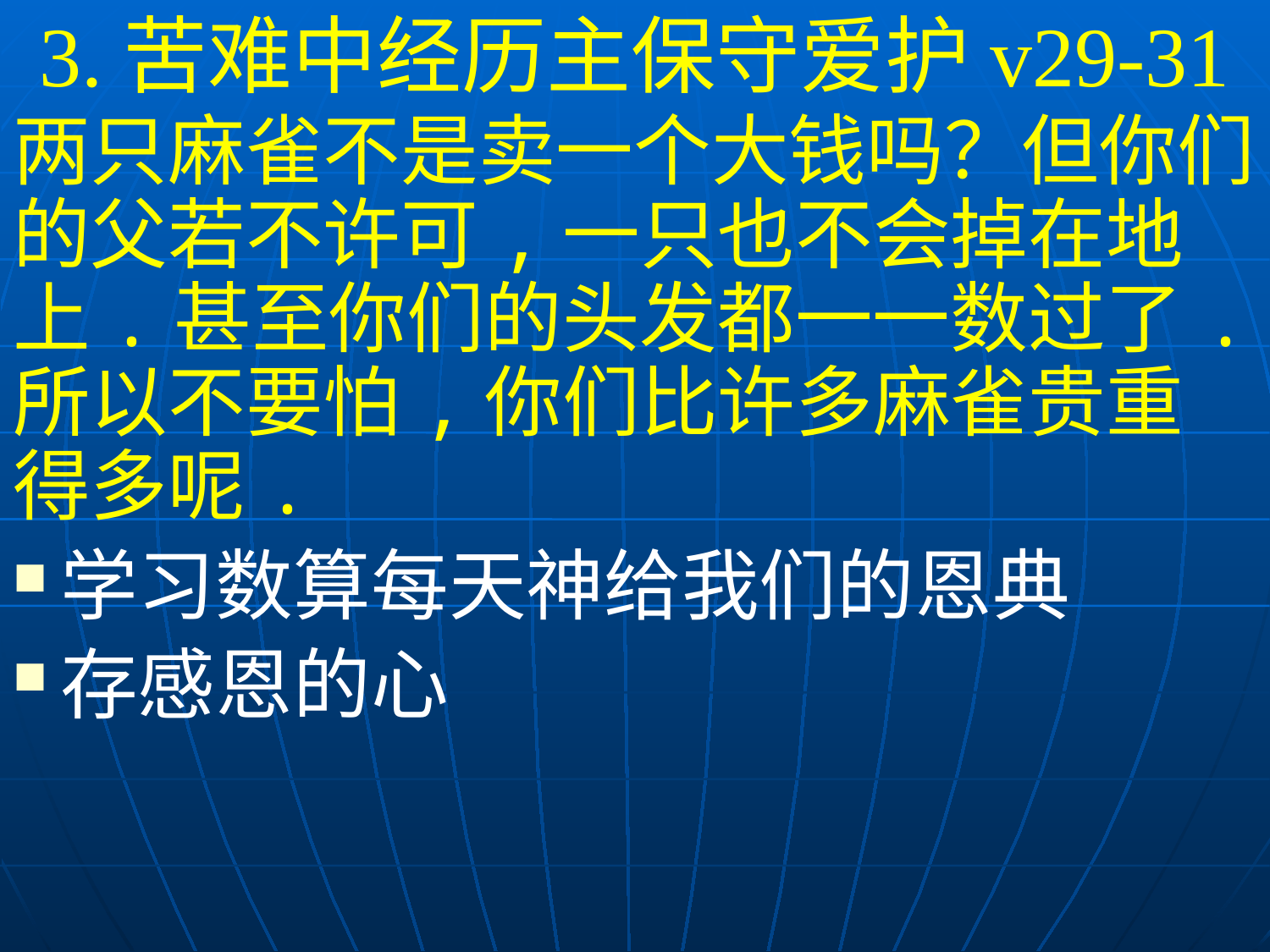

3.苦难中经历主保守爱护v29-31
两只麻雀不是卖一个大钱吗？但你们的父若不许可,一只也不会掉在地上.甚至你们的头发都一一数过了.所以不要怕,你们比许多麻雀贵重得多呢.
学习数算每天神给我们的恩典
存感恩的心